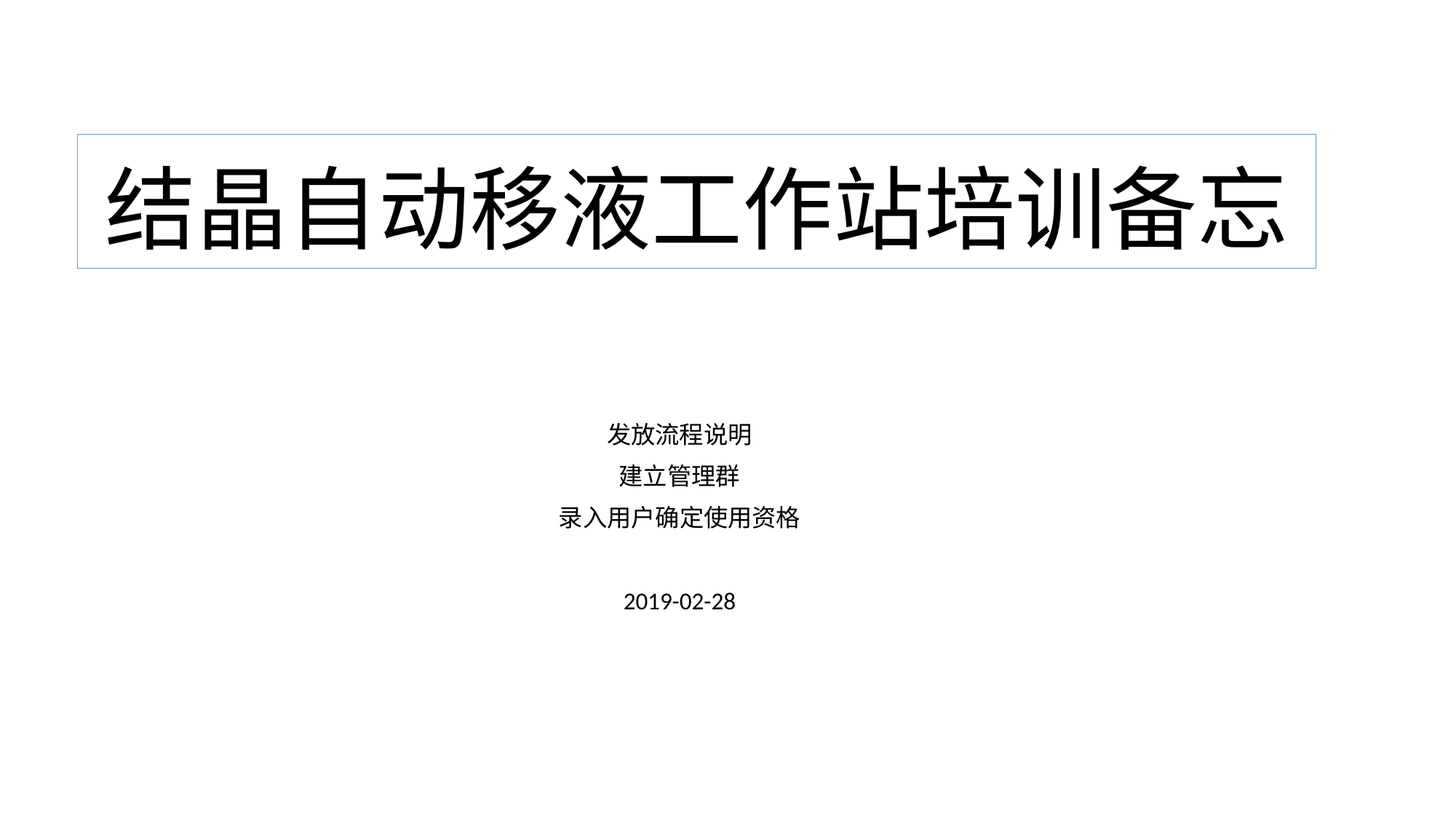

# 结晶自动移液工作站培训备忘

发放流程说明
建立管理群
录入用户确定使用资格

2019-02-28